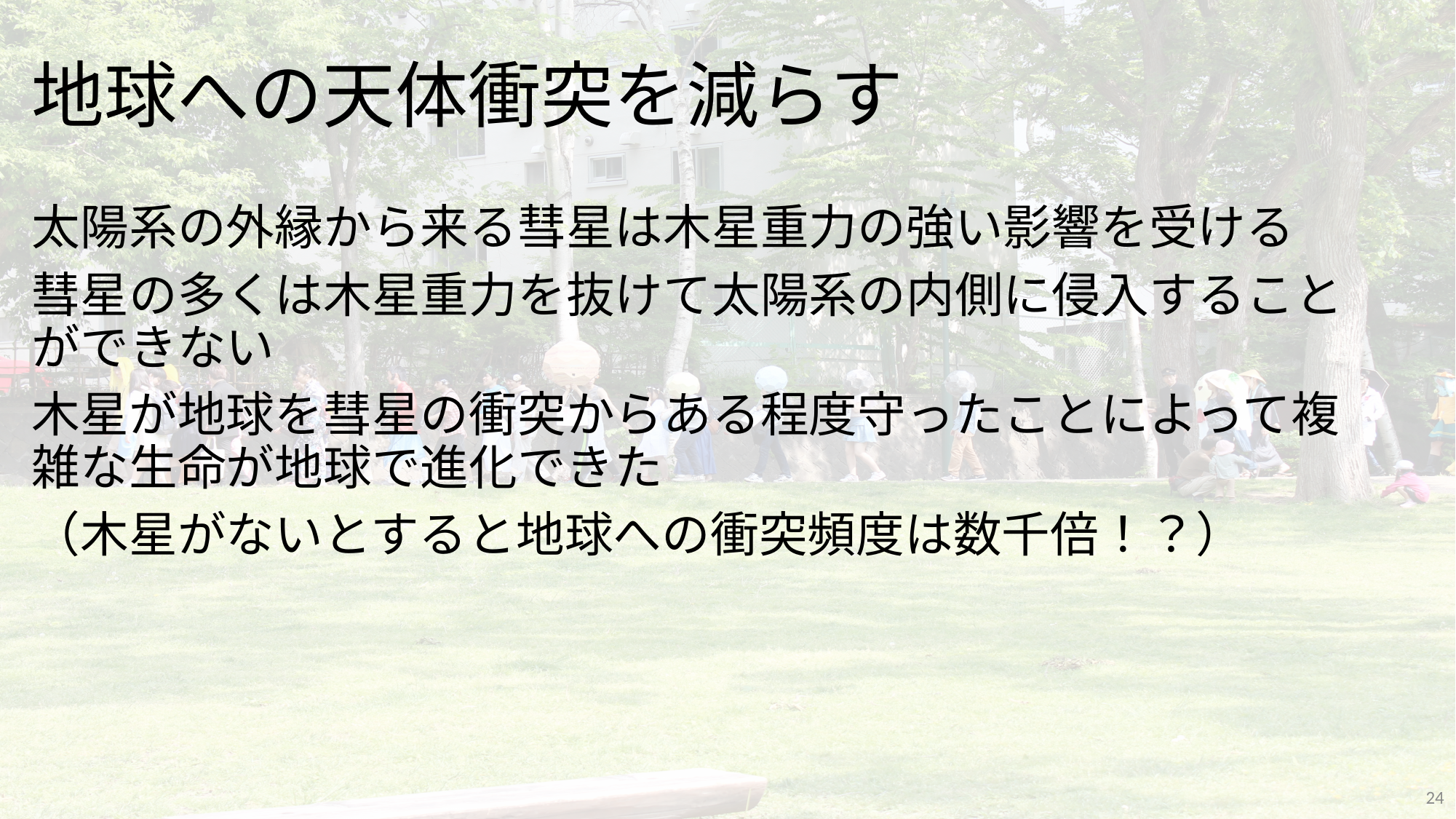

# 地球への天体衝突を減らす
太陽系の外縁から来る彗星は木星重力の強い影響を受ける
彗星の多くは木星重力を抜けて太陽系の内側に侵入することができない
木星が地球を彗星の衝突からある程度守ったことによって複雑な生命が地球で進化できた
（木星がないとすると地球への衝突頻度は数千倍！？）
24